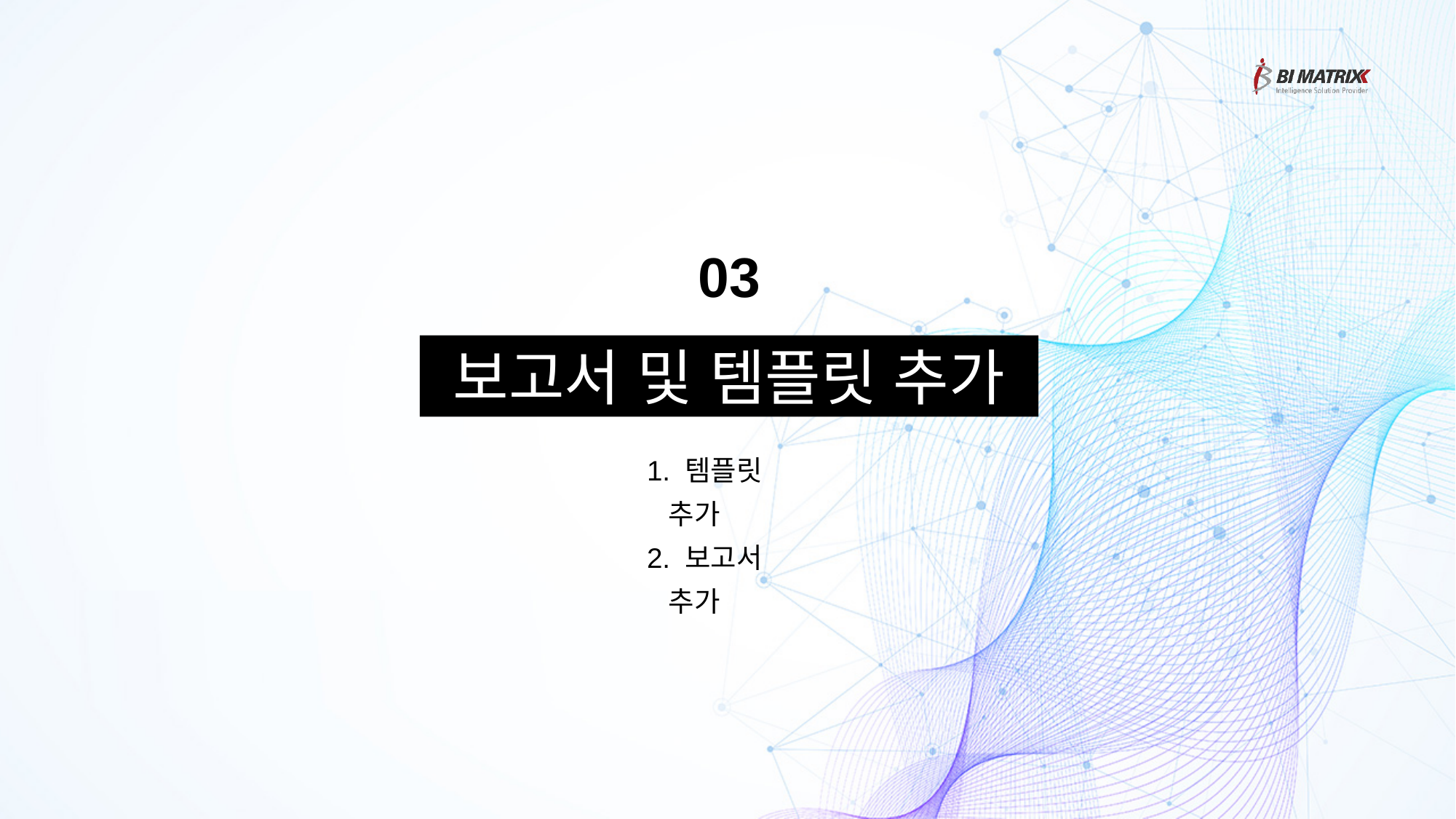

03
보고서 및 템플릿 추가
 템플릿 추가
 보고서 추가